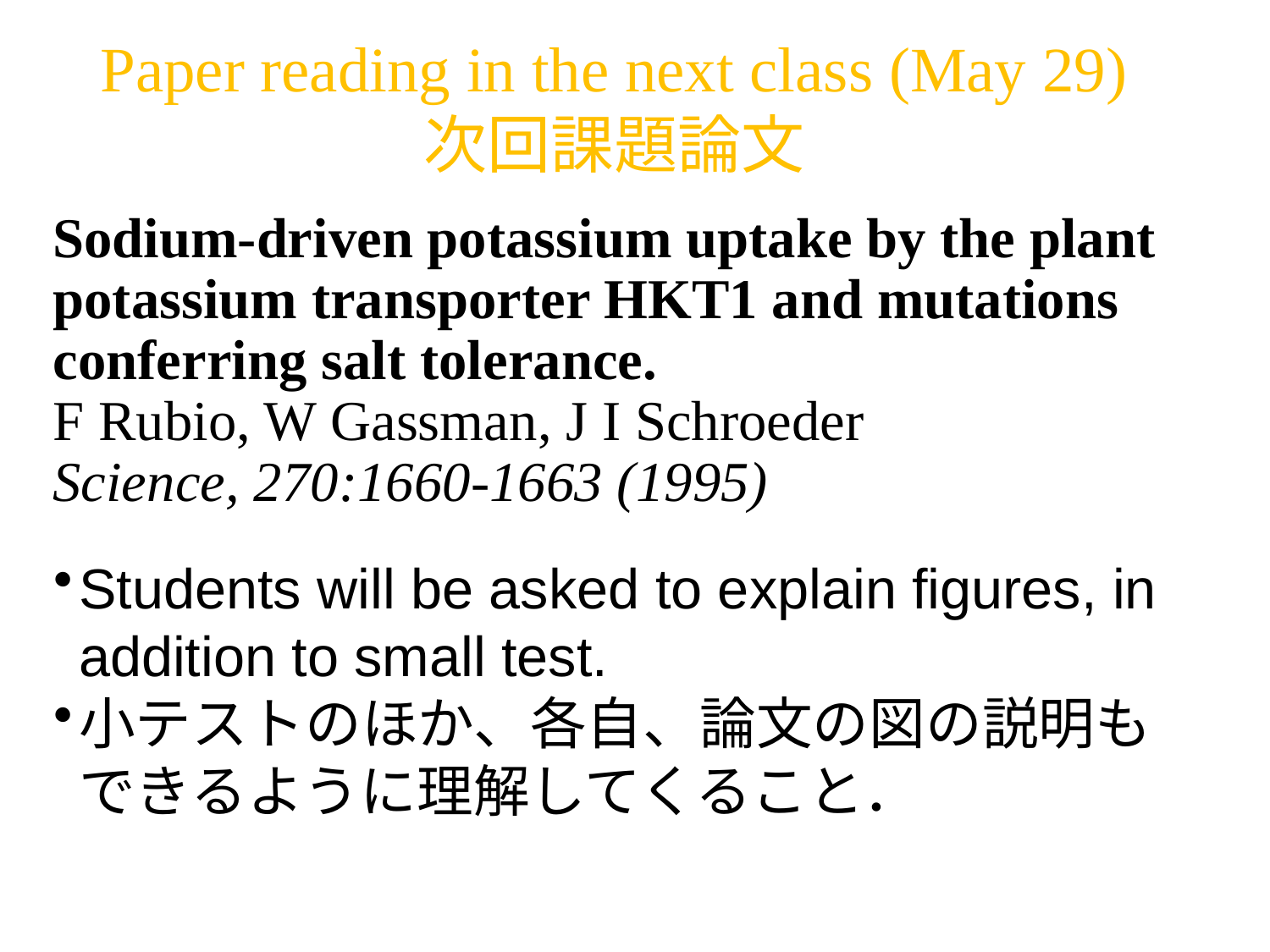

# Paper reading in the next class (May 29) 次回課題論文
Sodium-driven potassium uptake by the plant potassium transporter HKT1 and mutations conferring salt tolerance.
F Rubio, W Gassman, J I Schroeder
Science, 270:1660-1663 (1995)

Students will be asked to explain figures, in addition to small test.
小テストのほか、各自、論文の図の説明もできるように理解してくること．